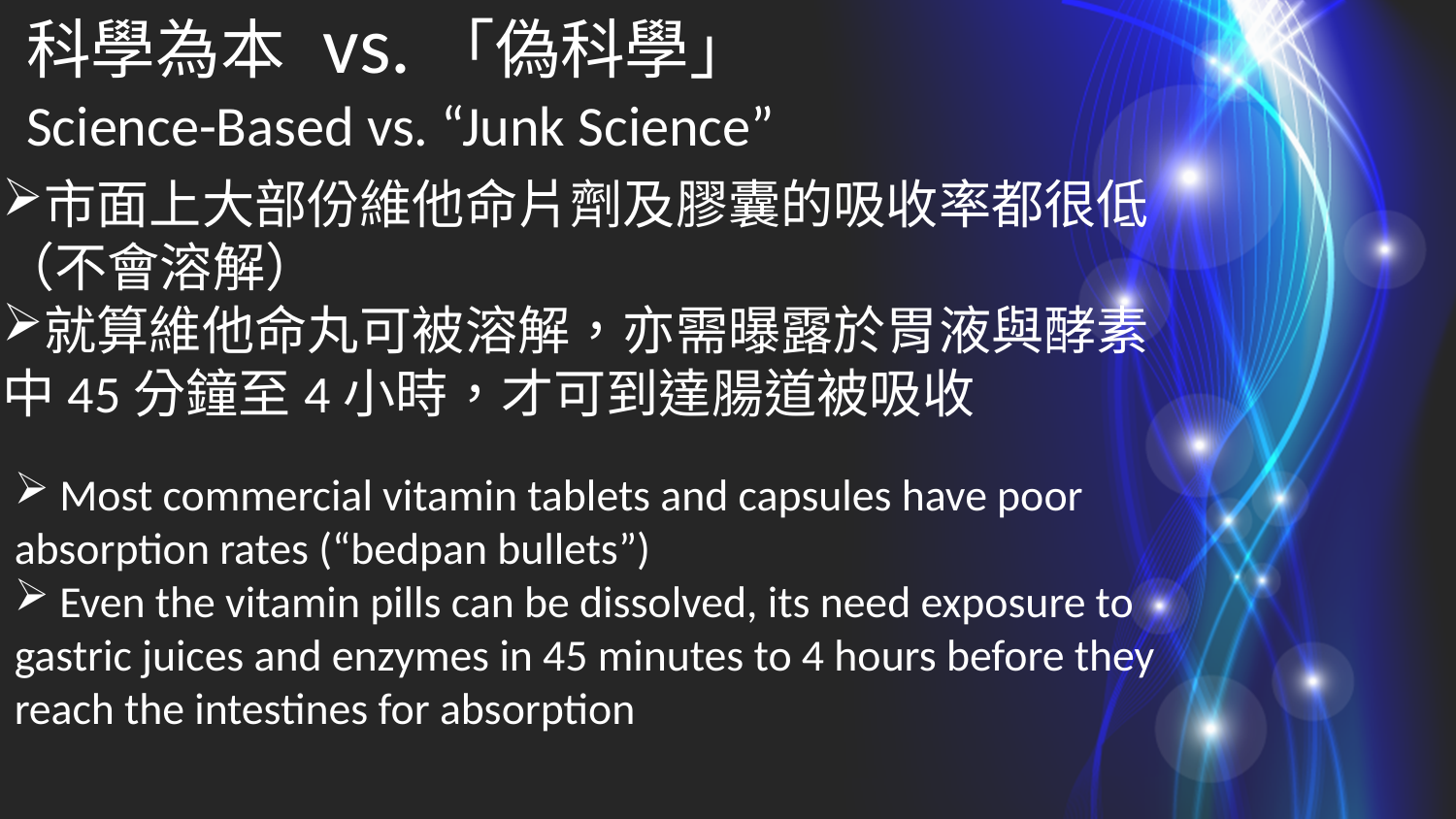

科學為本 vs.「偽科學」
Science-Based vs. “Junk Science”
市面上大部份維他命片劑及膠囊的吸收率都很低（不會溶解）
就算維他命丸可被溶解，亦需曝露於胃液與酵素中45分鐘至4小時，才可到達腸道被吸收

 Most commercial vitamin tablets and capsules have poor absorption rates (“bedpan bullets”)
 Even the vitamin pills can be dissolved, its need exposure to gastric juices and enzymes in 45 minutes to 4 hours before they reach the intestines for absorption